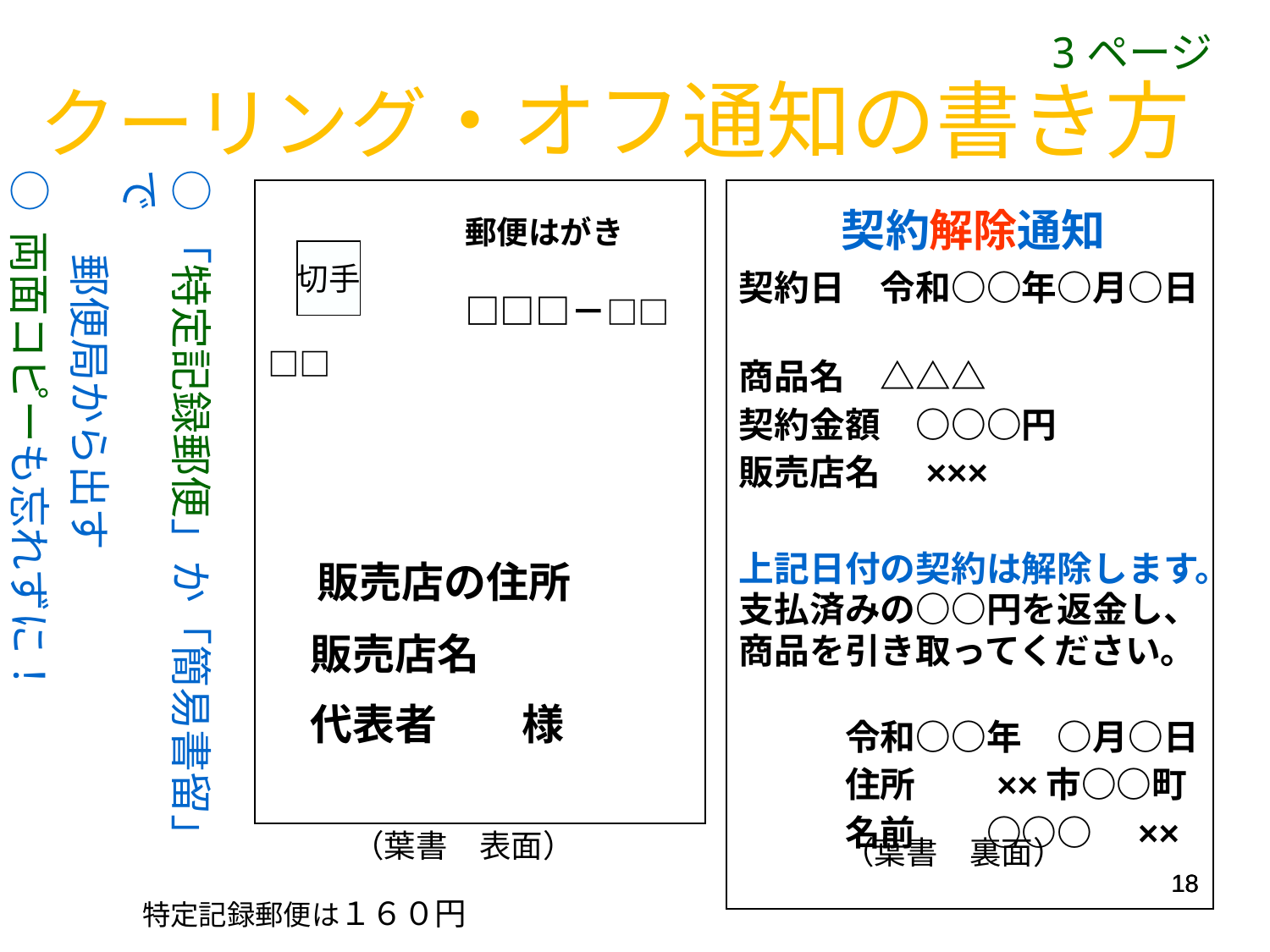

3ページ
クーリング・オフ通知の書き方
○「特定記録郵便」か「簡易書留」で
　　郵便局から出す
○ 両面コピーも忘れずに！
| 郵便はがき 　　　　□□□－□□□□ 　 　販売店の住所 　販売店名 　代表者　　様 |
| --- |
| 契約解除通知 契約日　令和○○年○月○日　 商品名　△△△ 契約金額　○○○円 販売店名　××× 　 上記日付の契約は解除します。支払済みの○○円を返金し、商品を引き取ってください。 　　　令和○○年　○月○日 　　　住所　　××市○○町 　　　名前　　○○○　×× |
| --- |
切手
（葉書　表面）
（葉書　裏面）
18
18
18
特定記録郵便は１６０円